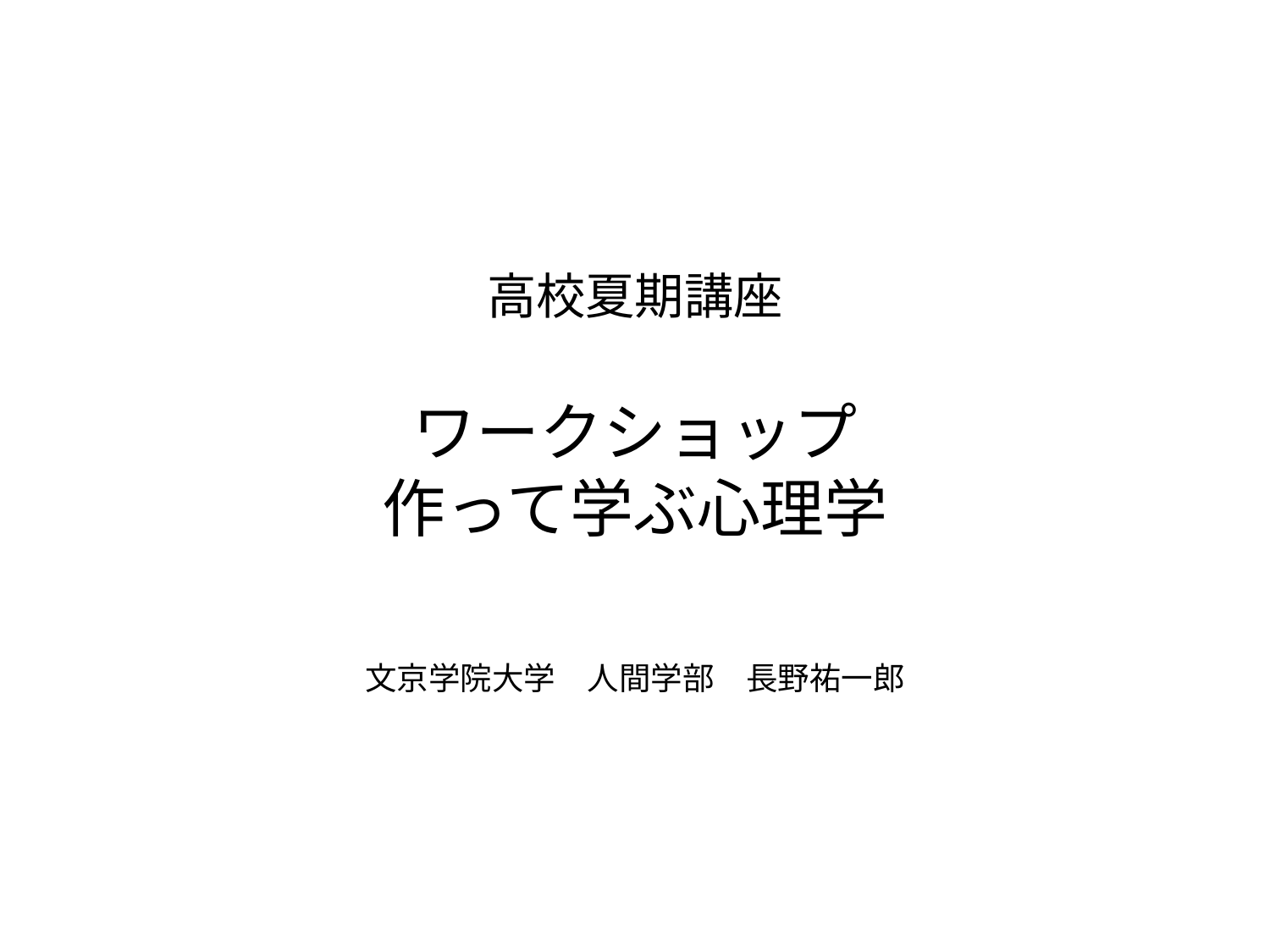

高校夏期講座
ワークショップ
作って学ぶ心理学
文京学院大学　人間学部　長野祐一郎